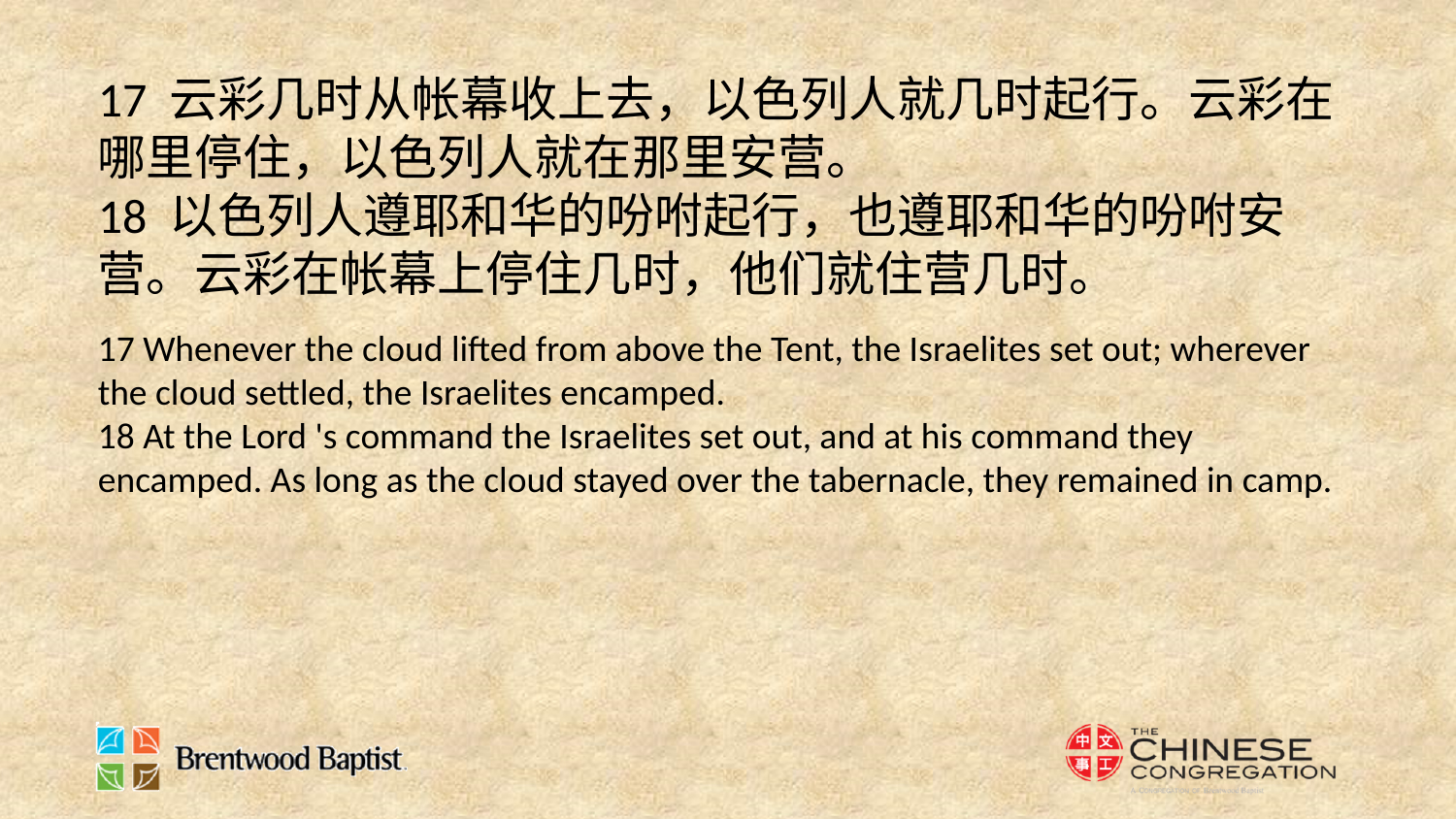

17 云彩几时从帐幕收上去，以色列人就几时起行。云彩在哪里停住，以色列人就在那里安营。
18 以色列人遵耶和华的吩咐起行，也遵耶和华的吩咐安营。云彩在帐幕上停住几时，他们就住营几时。

17 Whenever the cloud lifted from above the Tent, the Israelites set out; wherever the cloud settled, the Israelites encamped.
18 At the Lord 's command the Israelites set out, and at his command they encamped. As long as the cloud stayed over the tabernacle, they remained in camp.